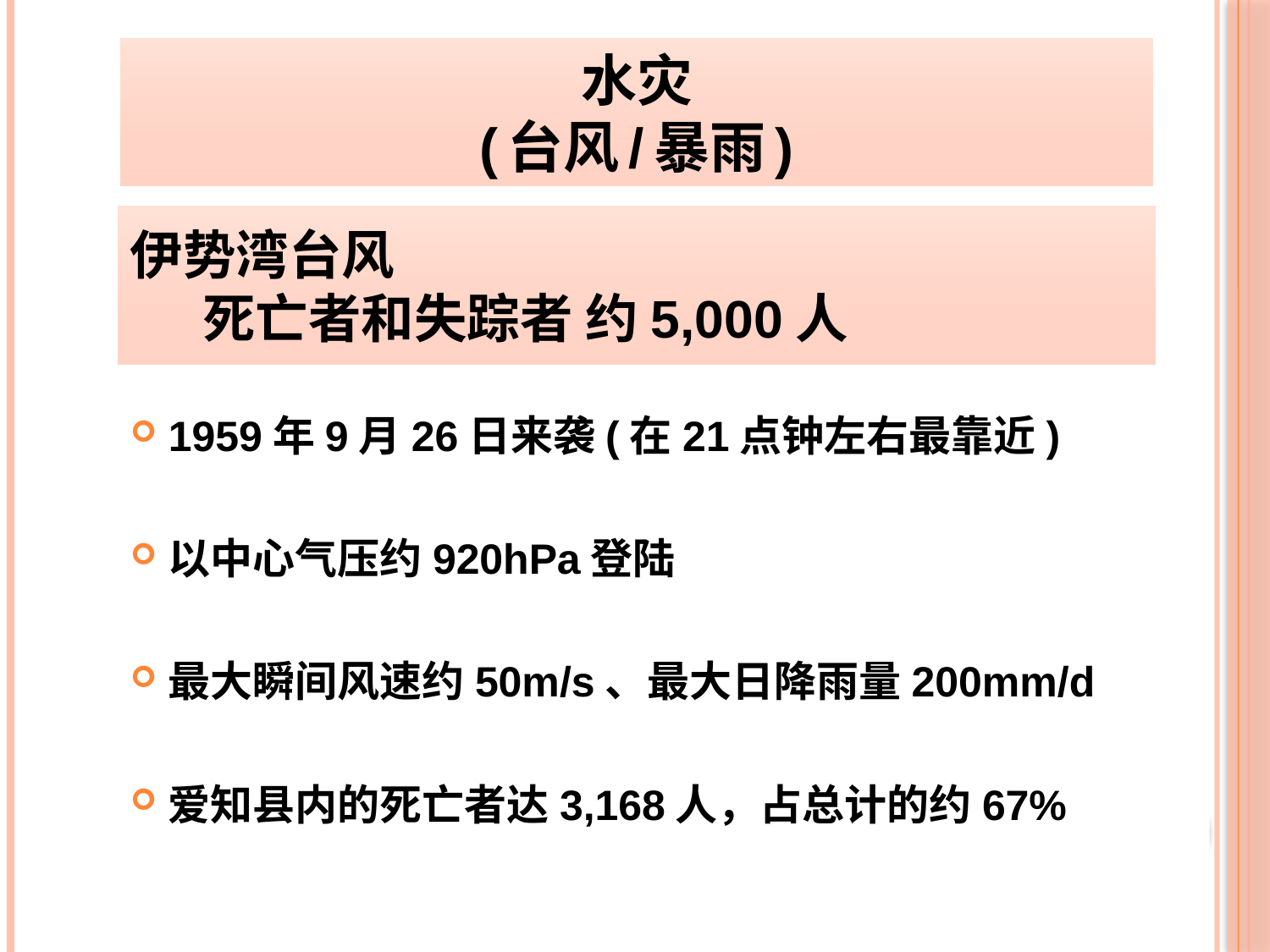

水灾
(台风/暴雨)
# 伊势湾台风 死亡者和失踪者 约5,000人
1959年9月26日来袭(在21点钟左右最靠近)

以中心气压约920hPa登陆

最大瞬间风速约50m/s、最大日降雨量200mm/d

爱知县内的死亡者达3,168人，占总计的约67%